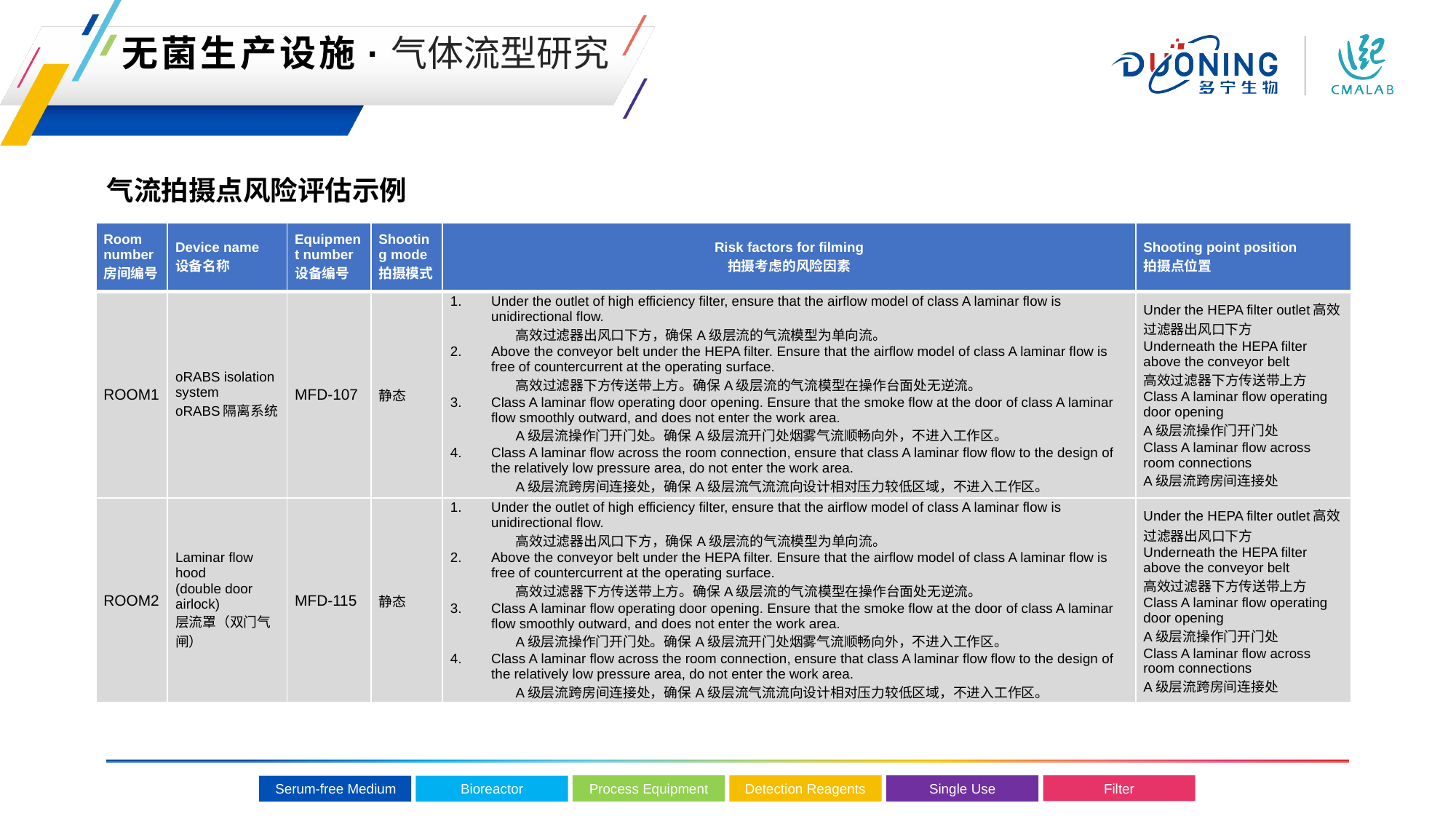

无菌生产设施·气体流型研究
气流拍摄点风险评估示例
| Room number 房间编号 | Device name 设备名称 | Equipment number 设备编号 | Shooting mode 拍摄模式 | Risk factors for filming 拍摄考虑的风险因素 | Shooting point position 拍摄点位置 |
| --- | --- | --- | --- | --- | --- |
| ROOM1 | oRABS isolation system oRABS隔离系统 | MFD-107 | 静态 | Under the outlet of high efficiency filter, ensure that the airflow model of class A laminar flow is unidirectional flow. 高效过滤器出风口下方，确保A级层流的气流模型为单向流。 Above the conveyor belt under the HEPA filter. Ensure that the airflow model of class A laminar flow is free of countercurrent at the operating surface. 高效过滤器下方传送带上方。确保A级层流的气流模型在操作台面处无逆流。 Class A laminar flow operating door opening. Ensure that the smoke flow at the door of class A laminar flow smoothly outward, and does not enter the work area. A级层流操作门开门处。确保A级层流开门处烟雾气流顺畅向外，不进入工作区。 Class A laminar flow across the room connection, ensure that class A laminar flow flow to the design of the relatively low pressure area, do not enter the work area. A级层流跨房间连接处，确保A级层流气流流向设计相对压力较低区域，不进入工作区。 | Under the HEPA filter outlet高效过滤器出风口下方 Underneath the HEPA filter above the conveyor belt 高效过滤器下方传送带上方 Class A laminar flow operating door opening A级层流操作门开门处 Class A laminar flow across room connections A级层流跨房间连接处 |
| ROOM2 | Laminar flow hood (double door airlock) 层流罩（双门气闸） | MFD-115 | 静态 | Under the outlet of high efficiency filter, ensure that the airflow model of class A laminar flow is unidirectional flow. 高效过滤器出风口下方，确保A级层流的气流模型为单向流。 Above the conveyor belt under the HEPA filter. Ensure that the airflow model of class A laminar flow is free of countercurrent at the operating surface. 高效过滤器下方传送带上方。确保A级层流的气流模型在操作台面处无逆流。 Class A laminar flow operating door opening. Ensure that the smoke flow at the door of class A laminar flow smoothly outward, and does not enter the work area. A级层流操作门开门处。确保A级层流开门处烟雾气流顺畅向外，不进入工作区。 Class A laminar flow across the room connection, ensure that class A laminar flow flow to the design of the relatively low pressure area, do not enter the work area. A级层流跨房间连接处，确保A级层流气流流向设计相对压力较低区域，不进入工作区。 | Under the HEPA filter outlet高效过滤器出风口下方 Underneath the HEPA filter above the conveyor belt 高效过滤器下方传送带上方 Class A laminar flow operating door opening A级层流操作门开门处 Class A laminar flow across room connections A级层流跨房间连接处 |
| --- | --- | --- | --- | --- | --- |